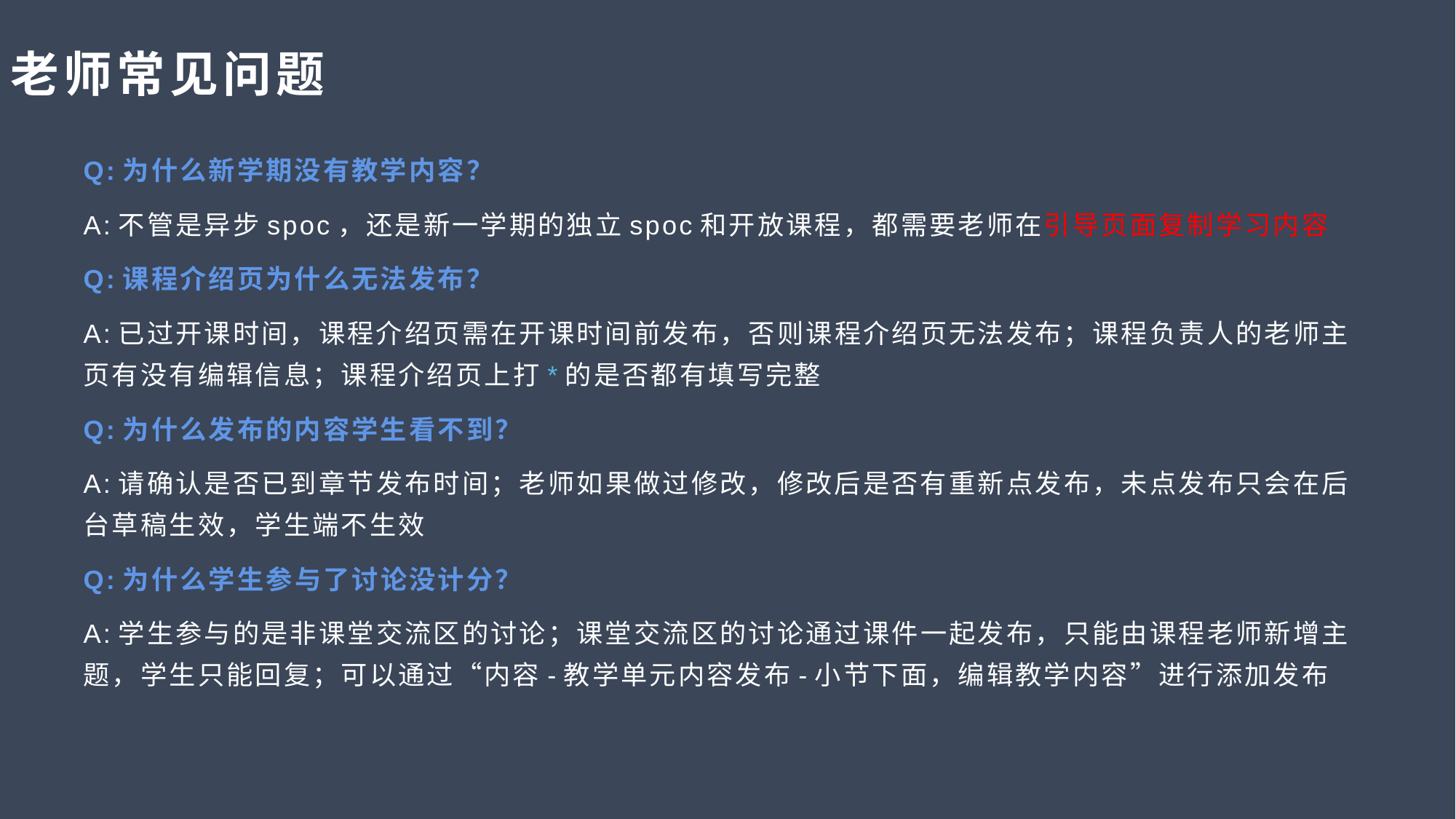

# 老师常见问题
Q:为什么新学期没有教学内容？
A:不管是异步spoc，还是新一学期的独立spoc和开放课程，都需要老师在引导页面复制学习内容
Q:课程介绍页为什么无法发布？
A:已过开课时间，课程介绍页需在开课时间前发布，否则课程介绍页无法发布；课程负责人的老师主页有没有编辑信息；课程介绍页上打*的是否都有填写完整
Q:为什么发布的内容学生看不到？
A:请确认是否已到章节发布时间；老师如果做过修改，修改后是否有重新点发布，未点发布只会在后台草稿生效，学生端不生效
Q:为什么学生参与了讨论没计分？
A:学生参与的是非课堂交流区的讨论；课堂交流区的讨论通过课件一起发布，只能由课程老师新增主题，学生只能回复；可以通过“内容-教学单元内容发布-小节下面，编辑教学内容”进行添加发布